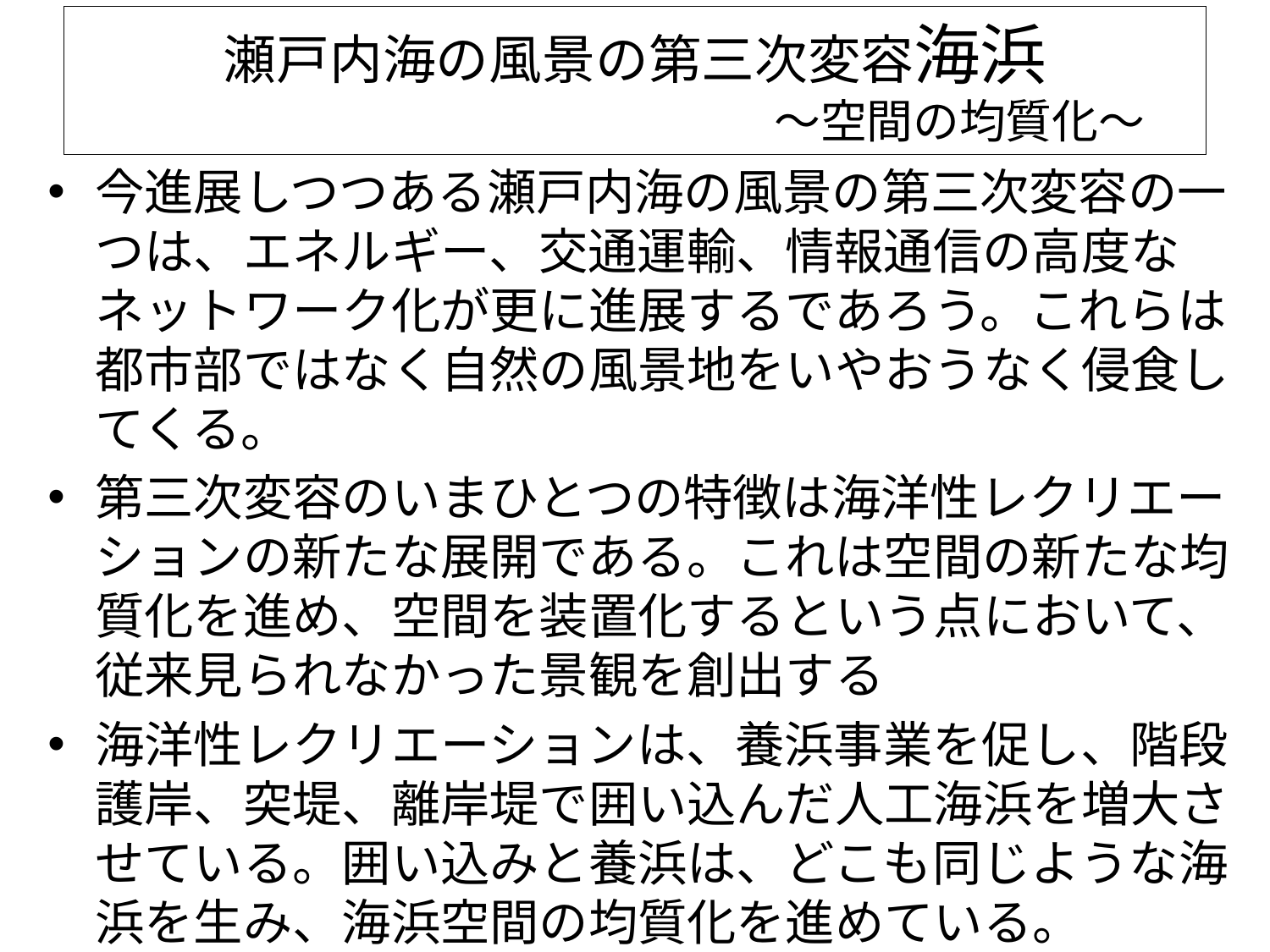

# 瀬戸内海の風景の第三次変容海浜 　　　　　　　　　　　　　　～空間の均質化～
今進展しつつある瀬戸内海の風景の第三次変容の一つは、エネルギー、交通運輸、情報通信の高度なネットワーク化が更に進展するであろう。これらは都市部ではなく自然の風景地をいやおうなく侵食してくる。
第三次変容のいまひとつの特徴は海洋性レクリエーションの新たな展開である。これは空間の新たな均質化を進め、空間を装置化するという点において、従来見られなかった景観を創出する
海洋性レクリエーションは、養浜事業を促し、階段護岸、突堤、離岸堤で囲い込んだ人工海浜を増大させている。囲い込みと養浜は、どこも同じような海浜を生み、海浜空間の均質化を進めている。